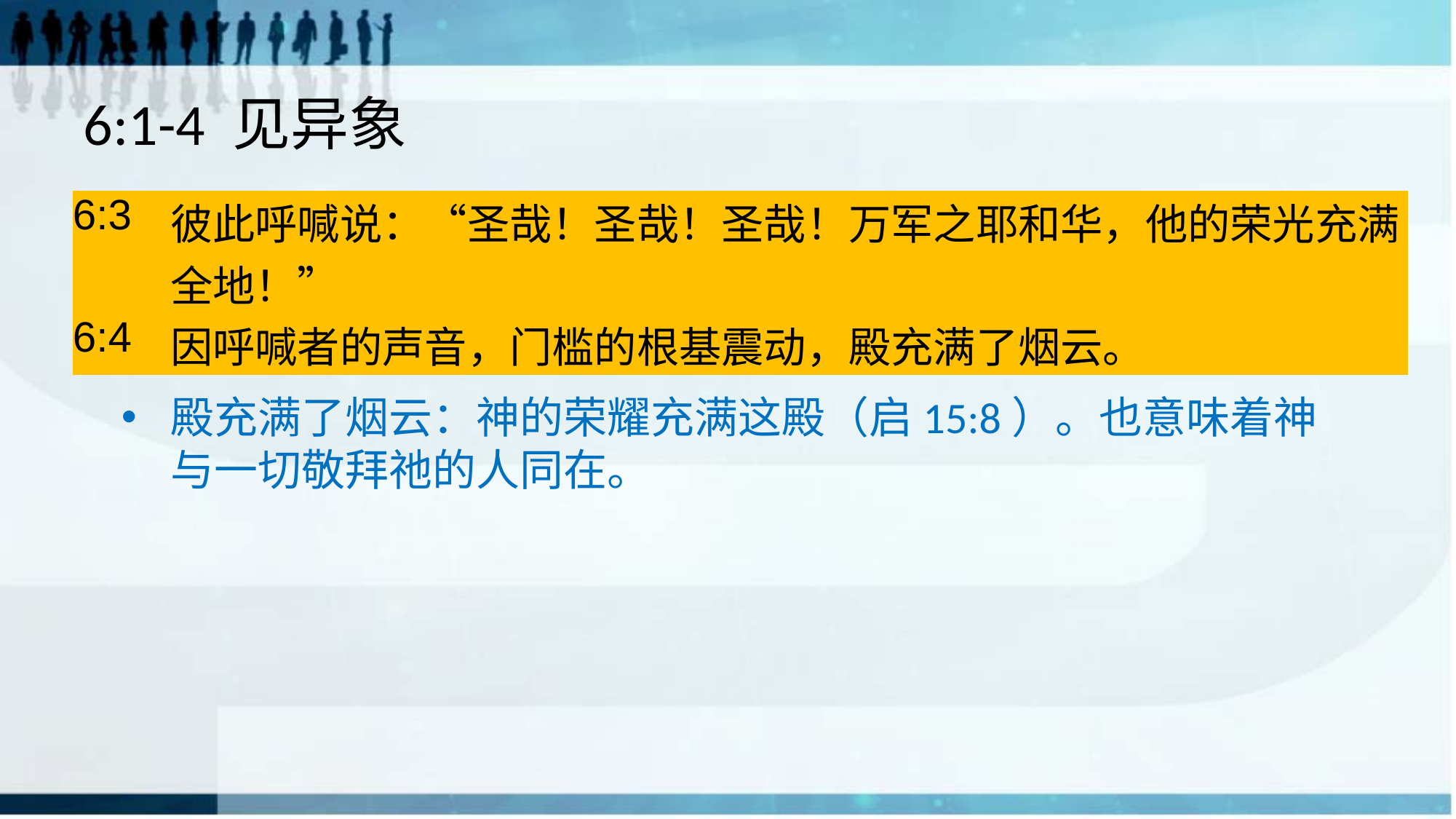

# 6:1-4 见异象
| 6:3 | 彼此呼喊说：“圣哉！圣哉！圣哉！万军之耶和华，他的荣光充满全地！” |
| --- | --- |
| 6:4 | 因呼喊者的声音，门槛的根基震动，殿充满了烟云。 |
殿充满了烟云：神的荣耀充满这殿（启15:8）。也意味着神与一切敬拜祂的人同在。